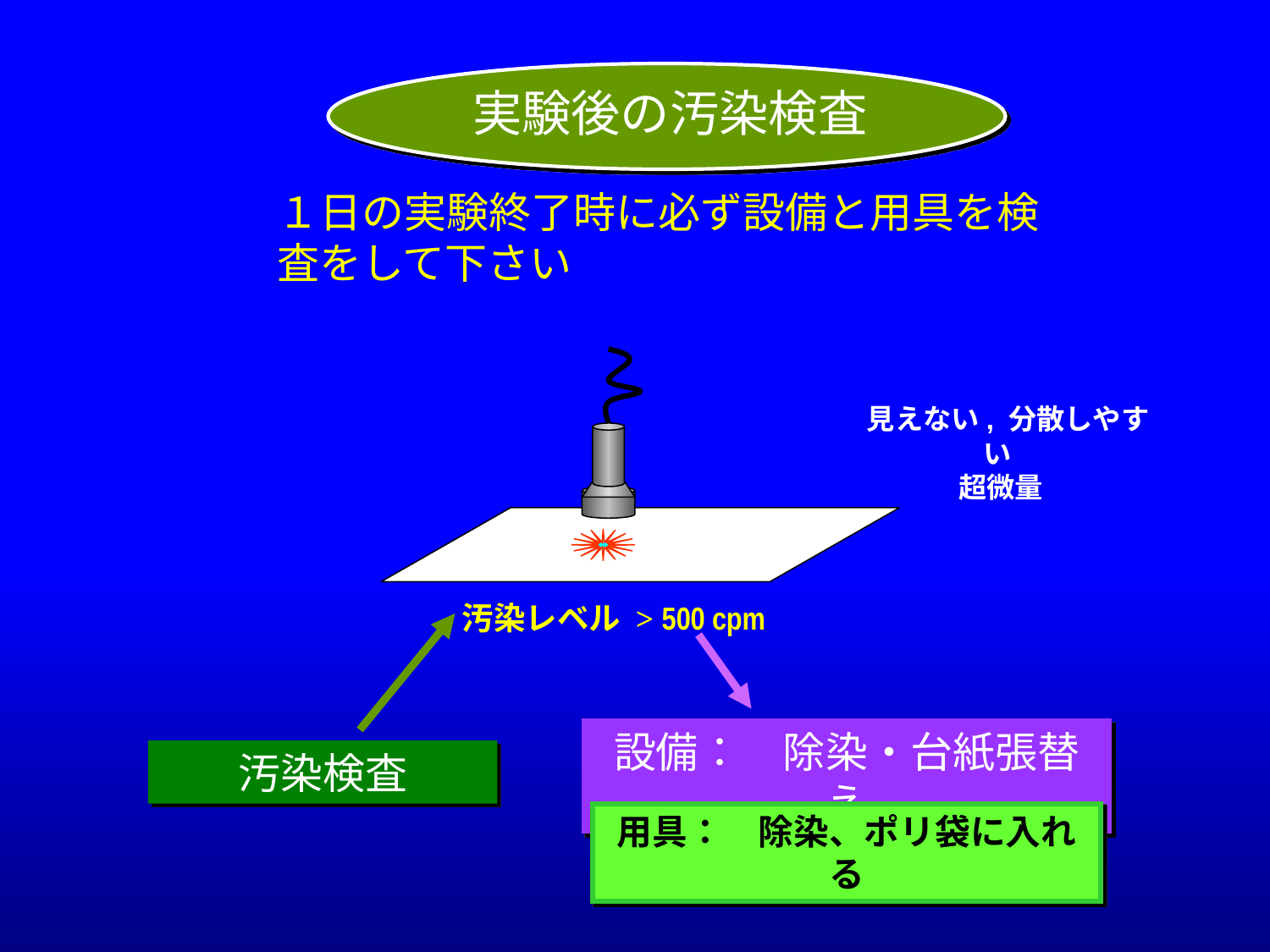

実験後の汚染検査
１日の実験終了時に必ず設備と用具を検査をして下さい

汚染検査

 見えない, 分散しやすい
超微量

汚染レベル > 500 cpm

設備：　除染・台紙張替え
用具：　除染、ポリ袋に入れる